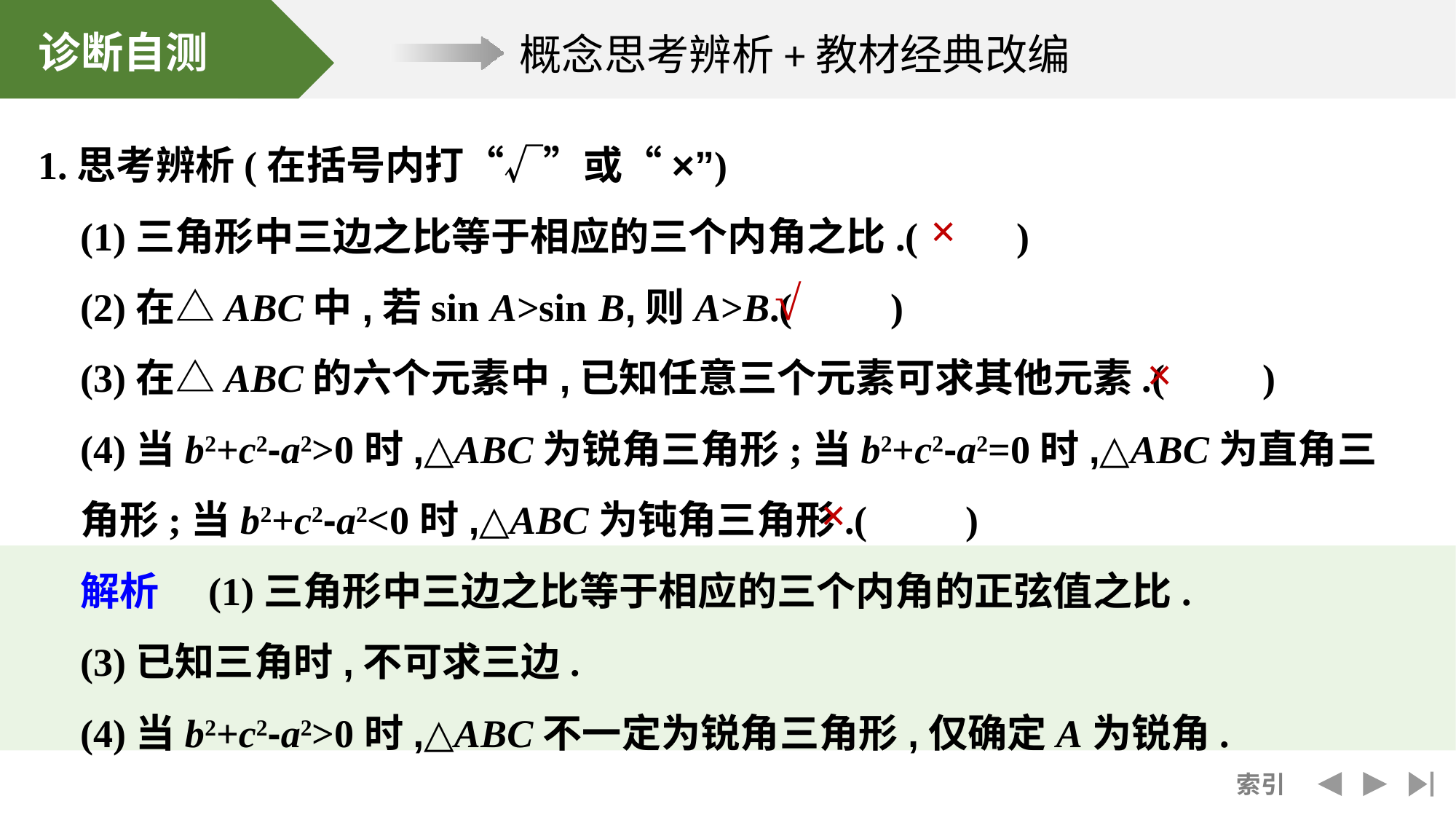

1.思考辨析(在括号内打“√”或“×”)
	(1)三角形中三边之比等于相应的三个内角之比.(　　)
	(2)在△ABC中,若sin A>sin B,则A>B.(　　)
	(3)在△ABC的六个元素中,已知任意三个元素可求其他元素.(　　)
	(4)当b2+c2-a2>0时,△ABC为锐角三角形;当b2+c2-a2=0时,△ABC为直角三角形;当b2+c2-a2<0时,△ABC为钝角三角形.(　　)
	解析　(1)三角形中三边之比等于相应的三个内角的正弦值之比.
	(3)已知三角时,不可求三边.
	(4)当b2+c2-a2>0时,△ABC不一定为锐角三角形,仅确定A为锐角.
×
√
×
×